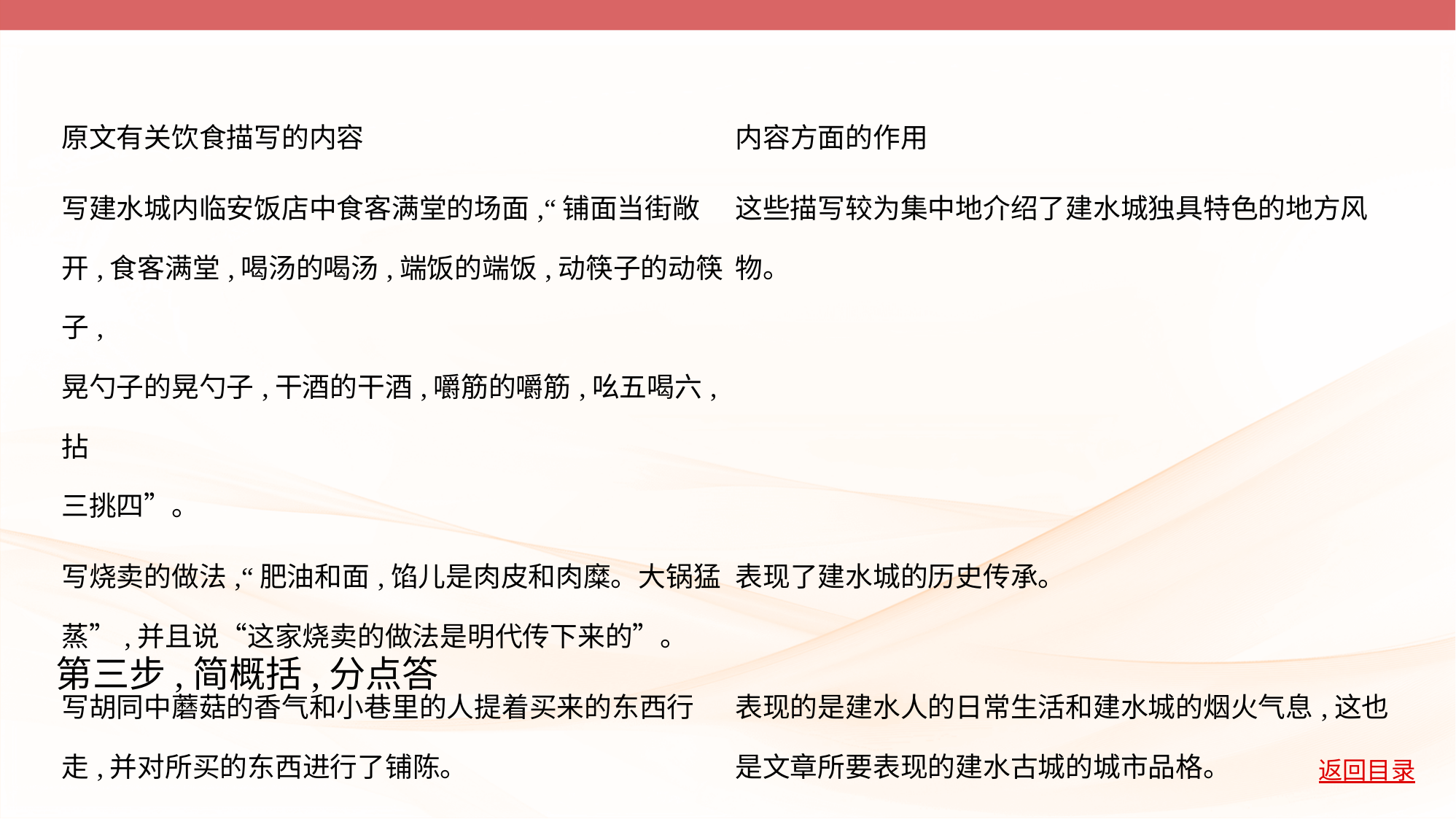

| 原文有关饮食描写的内容 | 内容方面的作用 |
| --- | --- |
| 写建水城内临安饭店中食客满堂的场面,“铺面当街敞 开,食客满堂,喝汤的喝汤,端饭的端饭,动筷子的动筷子, 晃勺子的晃勺子,干酒的干酒,嚼筋的嚼筋,吆五喝六,拈 三挑四”。 | 这些描写较为集中地介绍了建水城独具特色的地方风 物。 |
| 写烧卖的做法,“肥油和面,馅儿是肉皮和肉糜。大锅猛 蒸”,并且说“这家烧卖的做法是明代传下来的”。 | 表现了建水城的历史传承。 |
| 写胡同中蘑菇的香气和小巷里的人提着买来的东西行 走,并对所买的东西进行了铺陈。 | 表现的是建水人的日常生活和建水城的烟火气息,这也 是文章所要表现的建水古城的城市品格。 |
第三步,简概括,分点答